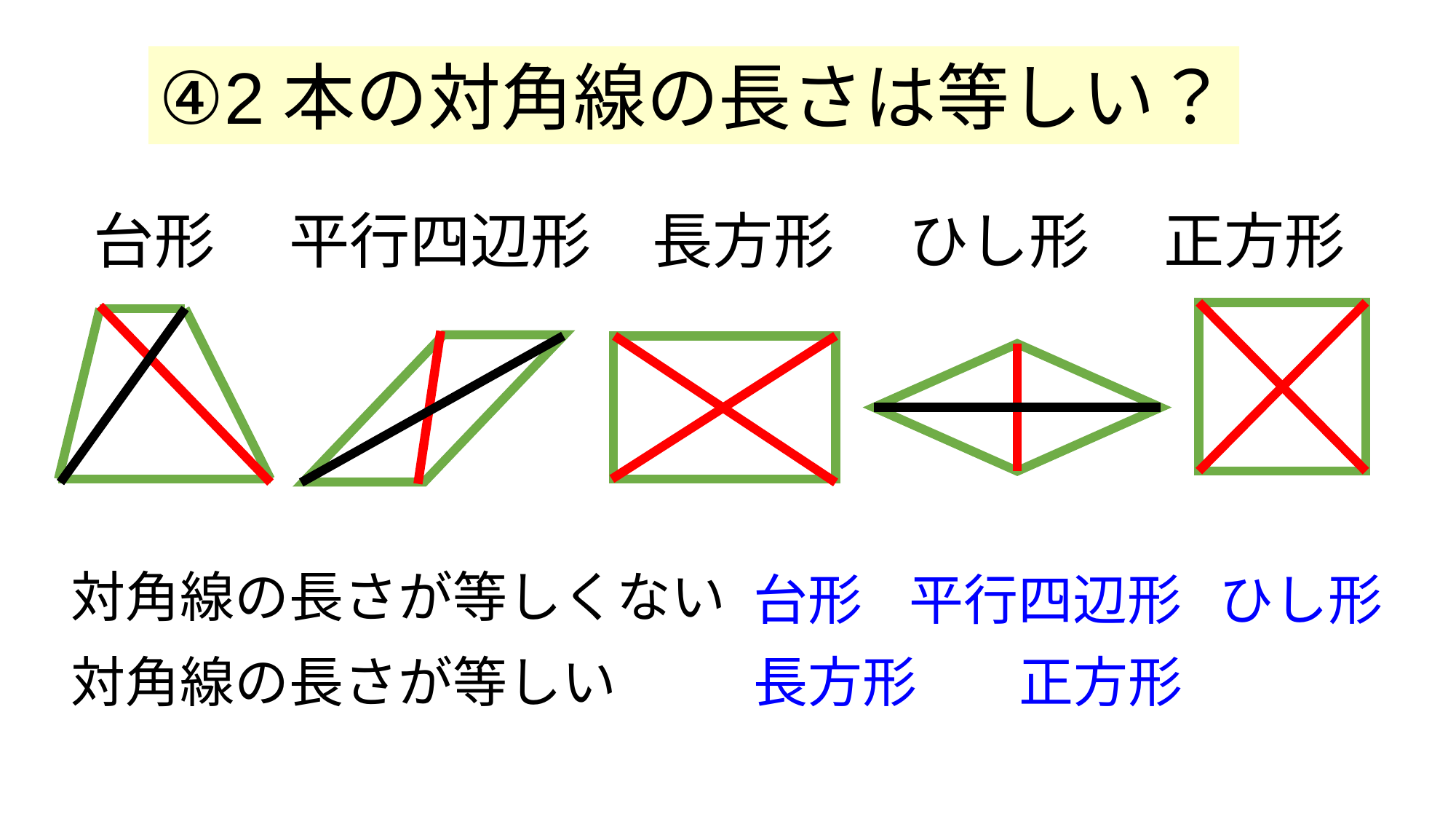

④2本の対角線の長さは等しい？
台形　 平行四辺形　長方形　 ひし形 　正方形

対角線の長さが等しくない
平行四辺形
ひし形
台形
長方形
正方形
対角線の長さが等しい